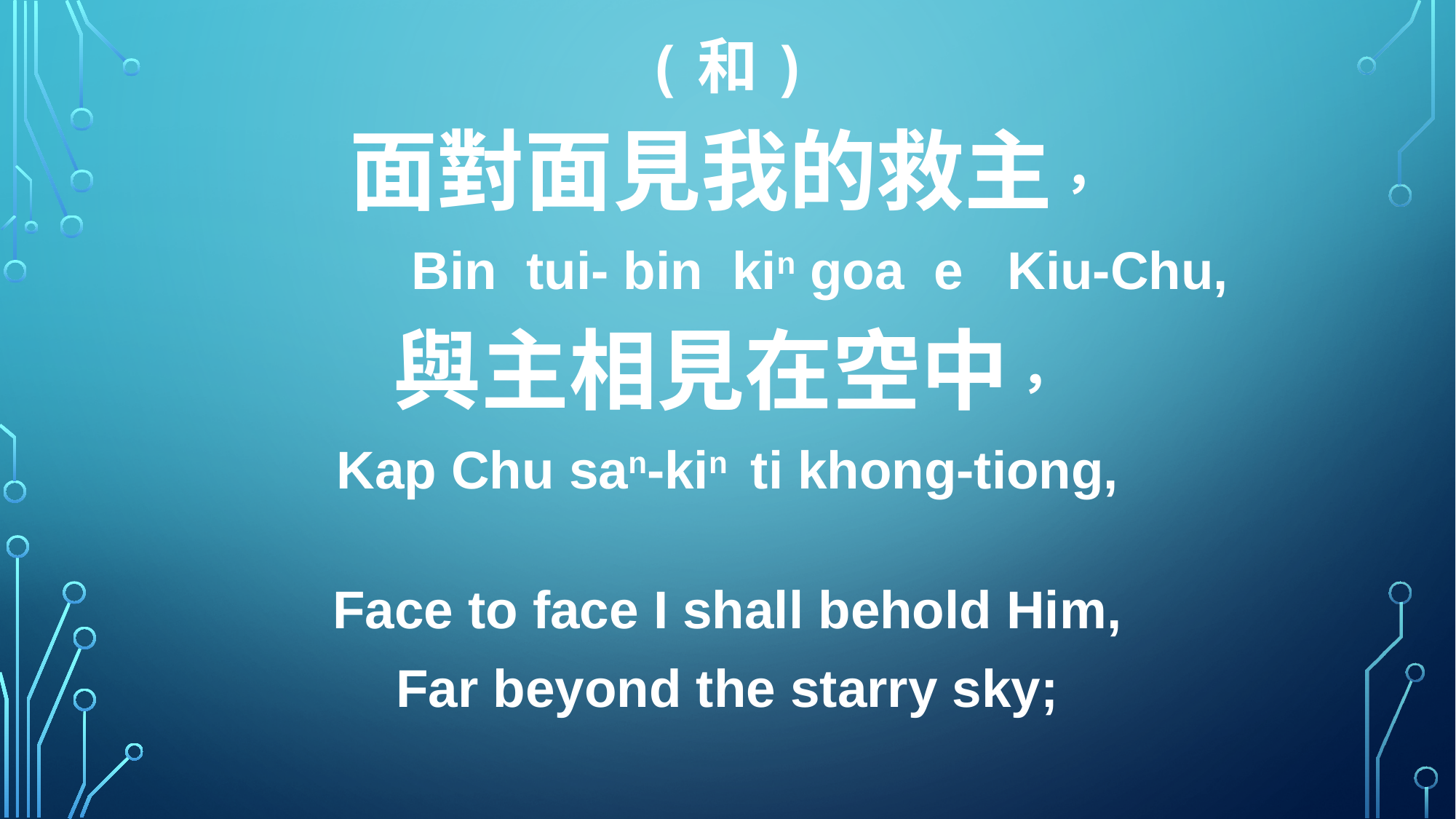

(和)
面對面見我的救主，
                 Bin  tui- bin  kin goa  e   Kiu-Chu,
與主相見在空中，
Kap Chu san-kin  ti khong-tiong,

Face to face I shall behold Him,
Far beyond the starry sky;